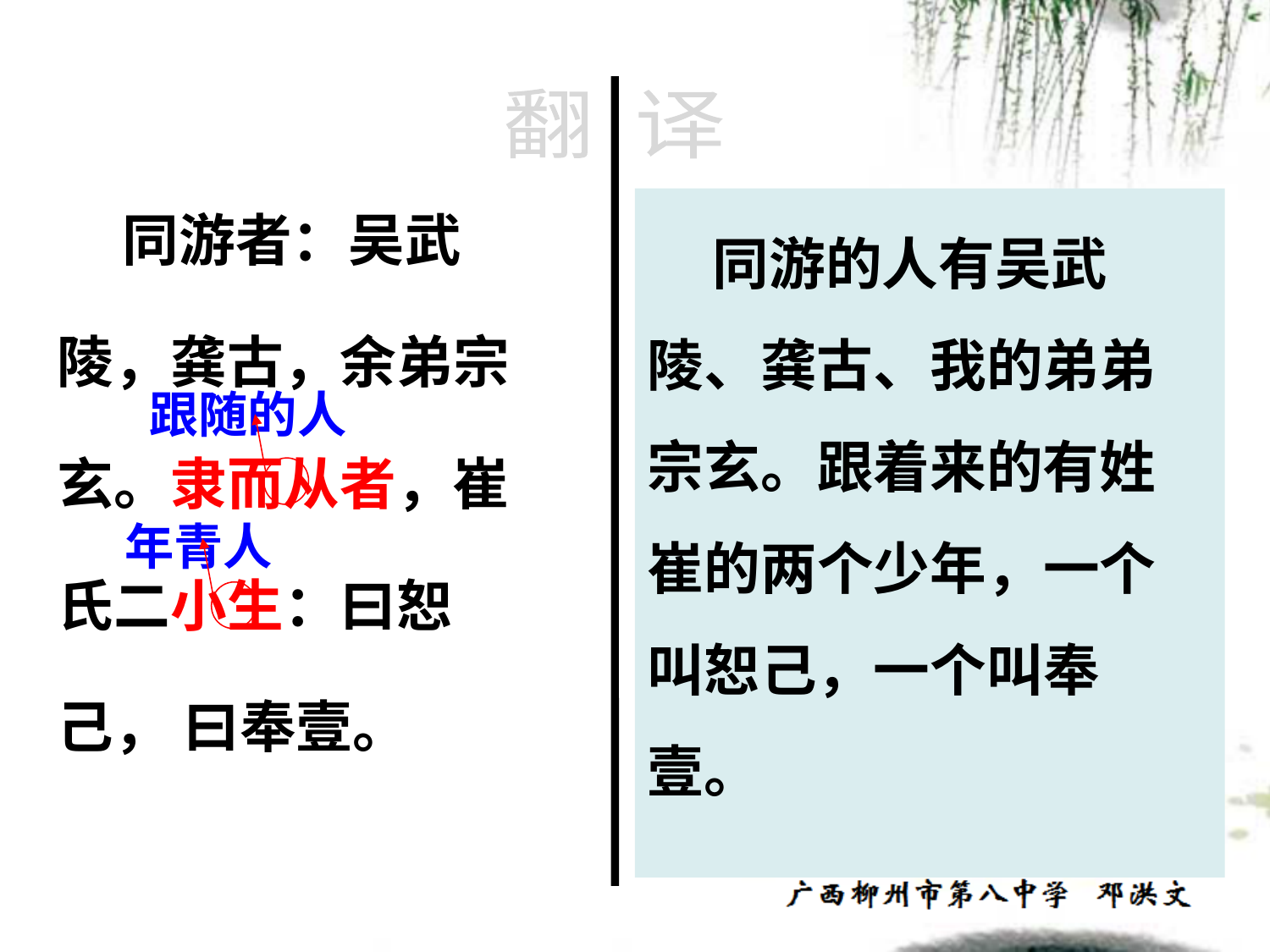

翻  译
    同游的人有吴武陵、龚古、我的弟弟宗玄。跟着来的有姓崔的两个少年，一个叫恕己，一个叫奉壹。

    同游者：吴武

陵，龚古，余弟宗

玄。隶而从者，崔

氏二小生：曰恕

己， 曰奉壹。
跟随的人

年青人